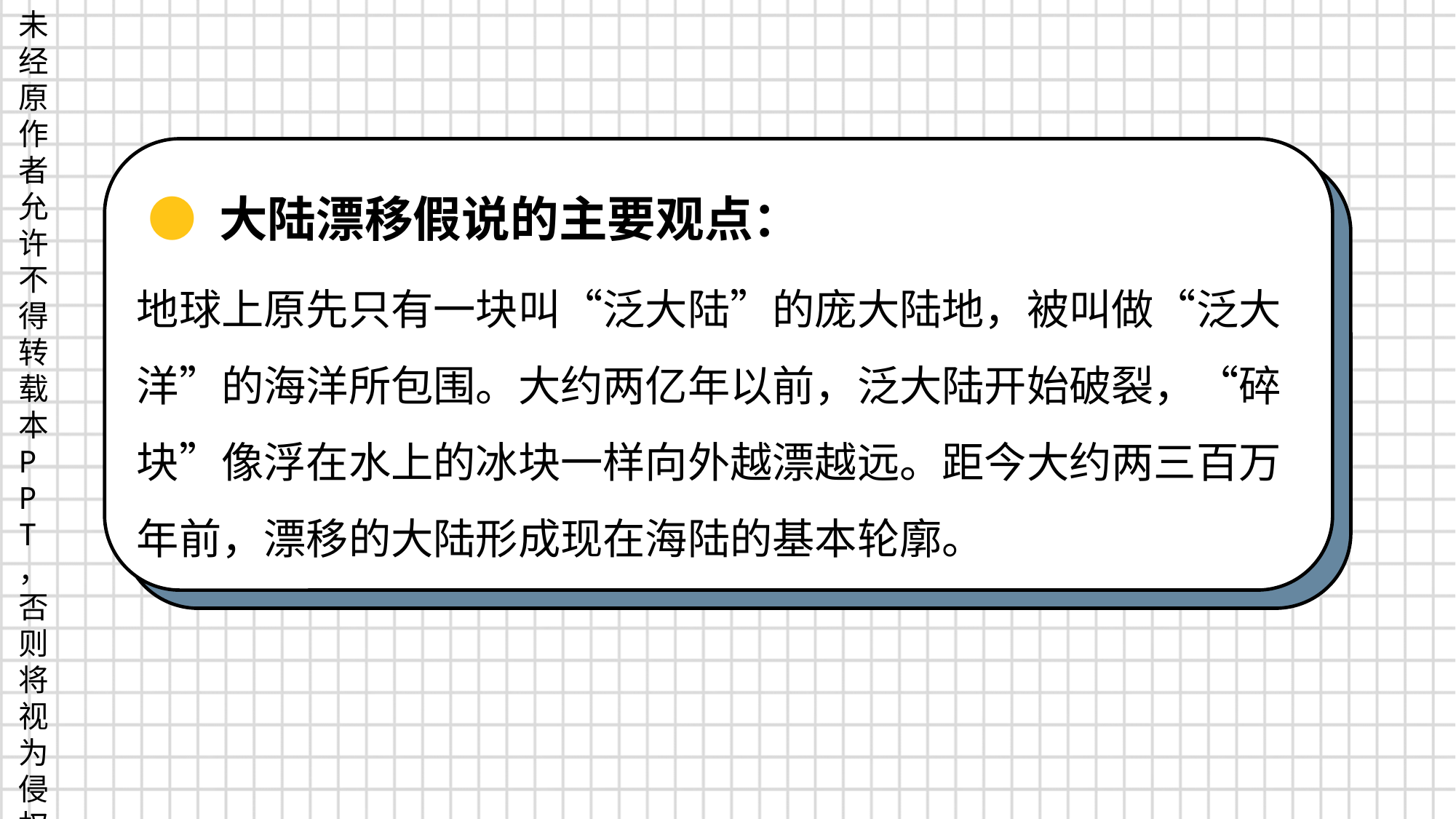

● 大陆漂移假说的主要观点：
地球上原先只有一块叫“泛大陆”的庞大陆地，被叫做“泛大洋”的海洋所包围。大约两亿年以前，泛大陆开始破裂，“碎块”像浮在水上的冰块一样向外越漂越远。距今大约两三百万年前，漂移的大陆形成现在海陆的基本轮廓。